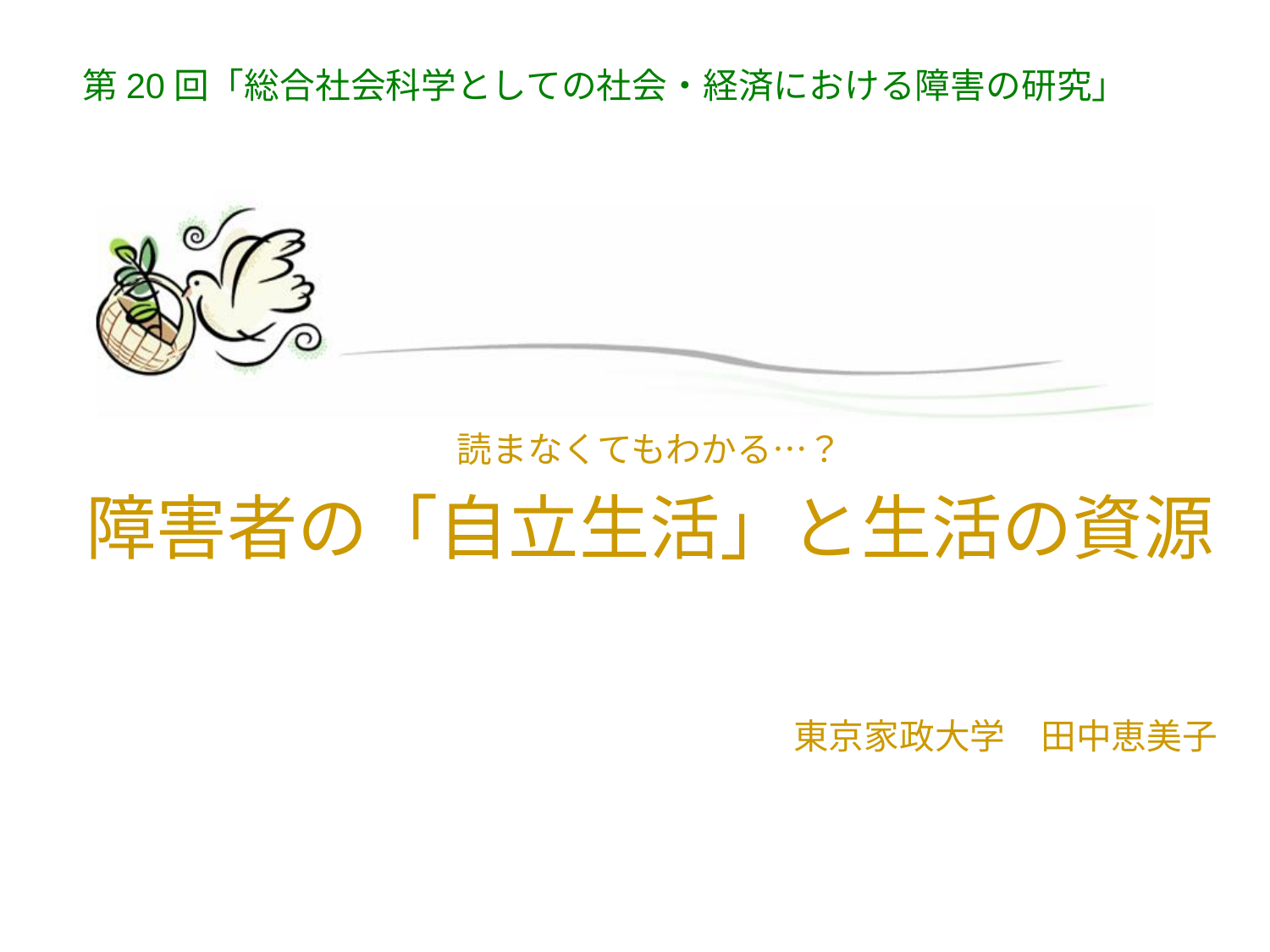

# 第20回「総合社会科学としての社会・経済における障害の研究」

読まなくてもわかる…？
障害者の「自立生活」と生活の資源

東京家政大学　田中恵美子